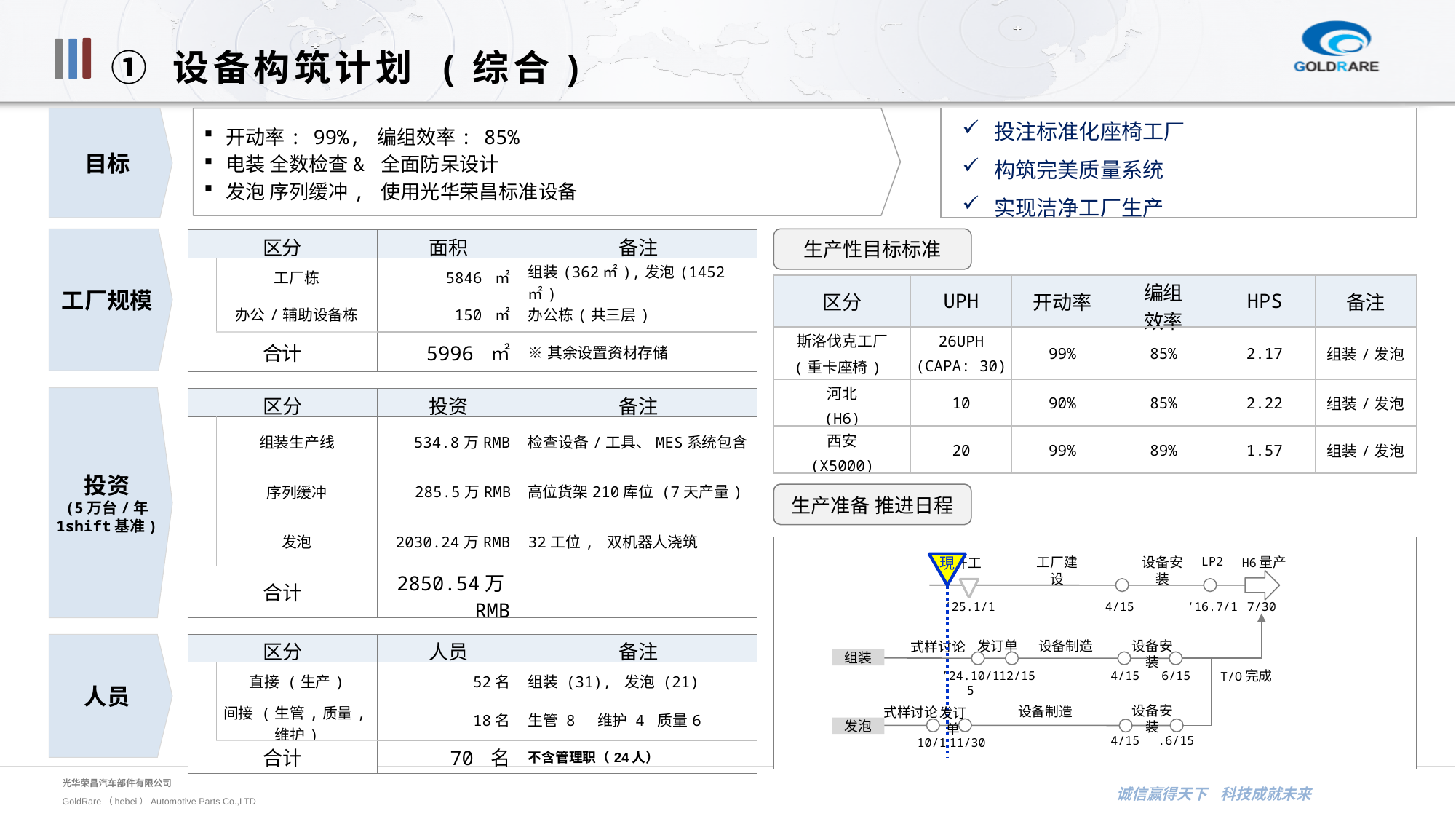

① 设备构筑计划 (综合)
目标
开动率: 99%, 编组效率: 85%
电装 全数检查& 全面防呆设计
发泡 序列缓冲, 使用光华荣昌标准设备
 投注标准化座椅工厂
 构筑完美质量系统
 实现洁净工厂生产
工厂规模
生产性目标标准
| 区分 |  | 面积 | 备注 |
| --- | --- | --- | --- |
|  | 工厂栋 | 5846 ㎡ | 组装(362㎡),发泡(1452㎡) |
|  | 办公/辅助设备栋 | 150 ㎡ | 办公栋(共三层) |
| 合计 |  | 5996 ㎡ | ※其余设置资材存储 |
| 区分 | UPH | 开动率 | 编组 效率 | HPS | 备注 |
| --- | --- | --- | --- | --- | --- |
| 斯洛伐克工厂 (重卡座椅) | 26UPH (CAPA: 30) | 99% | 85% | 2.17 | 组装/发泡 |
| 河北 (H6) | 10 | 90% | 85% | 2.22 | 组装/发泡 |
| 西安 (X5000) | 20 | 99% | 89% | 1.57 | 组装/发泡 |
投资
(5万台/年
1shift基准)
| 区分 |  | 投资 | 备注 |
| --- | --- | --- | --- |
|  | 组装生产线 | 534.8万RMB | 检查设备/工具、MES系统包含 |
|  | 序列缓冲 | 285.5万RMB | 高位货架210库位 (7天产量) |
|  | 发泡 | 2030.24万RMB | 32工位, 双机器人浇筑 |
| 合计 |  | 2850.54万RMB |  |
生产准备 推进日程
|  |
| --- |
現

工厂建设
设备安装
LP2
H6量产
开工

‘25.1/1
4/15
‘16.7/1
7/30
人员
| 区分 |  | 人员 | 备注 |
| --- | --- | --- | --- |
|  | 直接 (生产) | 52名 | 组装 (31), 发泡 (21) |
|  | 间接 (生管,质量,维护) | 18名 | 生管 8 维护 4 质量6 |
| 合计 |  | 70 名 | 不含管理职（24人） |
发订单
设备制造
设备安装
式样讨论
组装

T/O完成
’24.10/15
12/15
4/15
6/15
设备安装
设备制造
式样讨论
发订单
发泡

4/15
.6/15
11/30
10/1